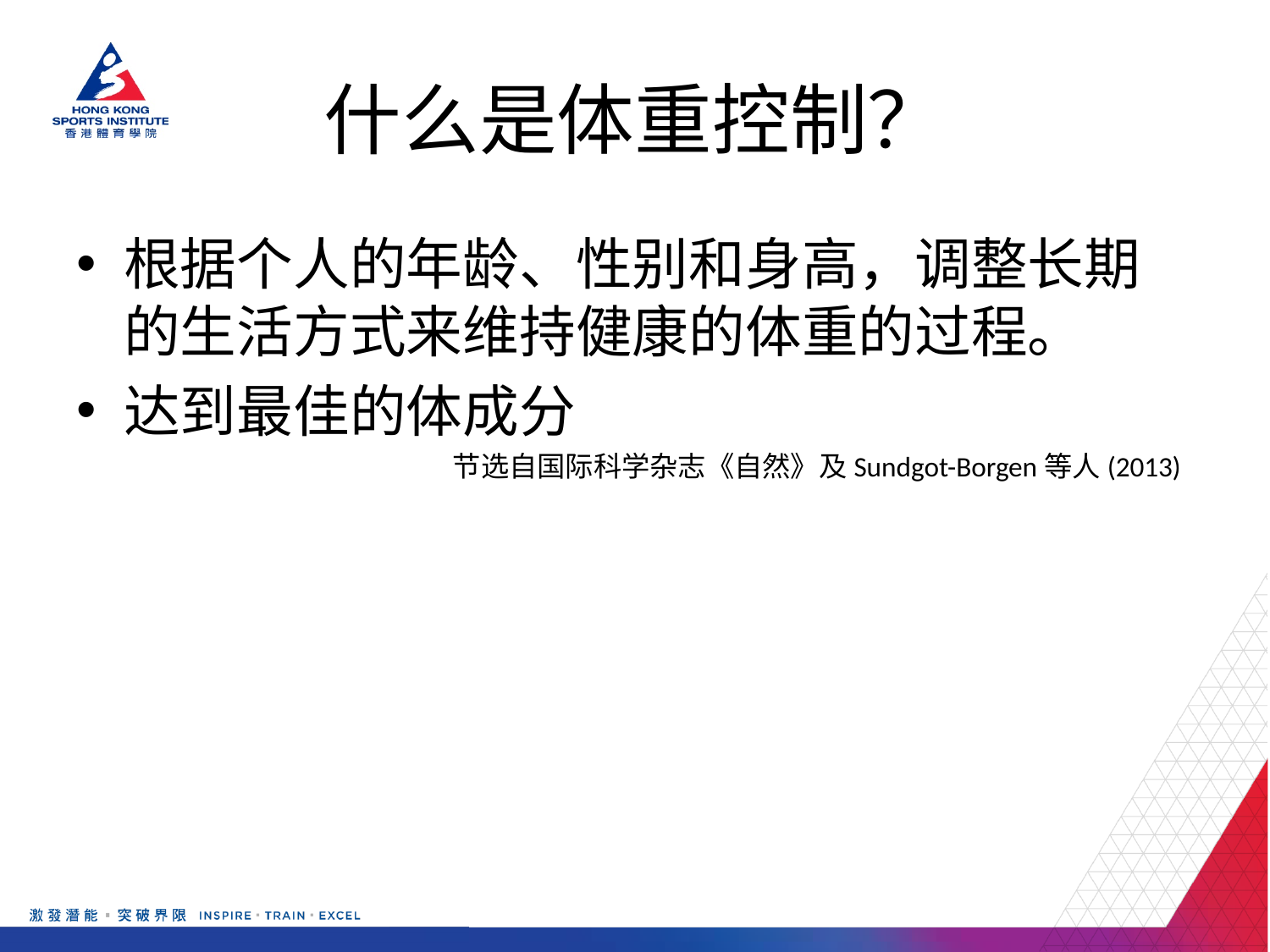

# 什么是体重控制？
根据个人的年龄、性别和身高，调整长期的生活方式来维持健康的体重的过程。
达到最佳的体成分
  节选自国际科学杂志《自然》及Sundgot-Borgen等人(2013)